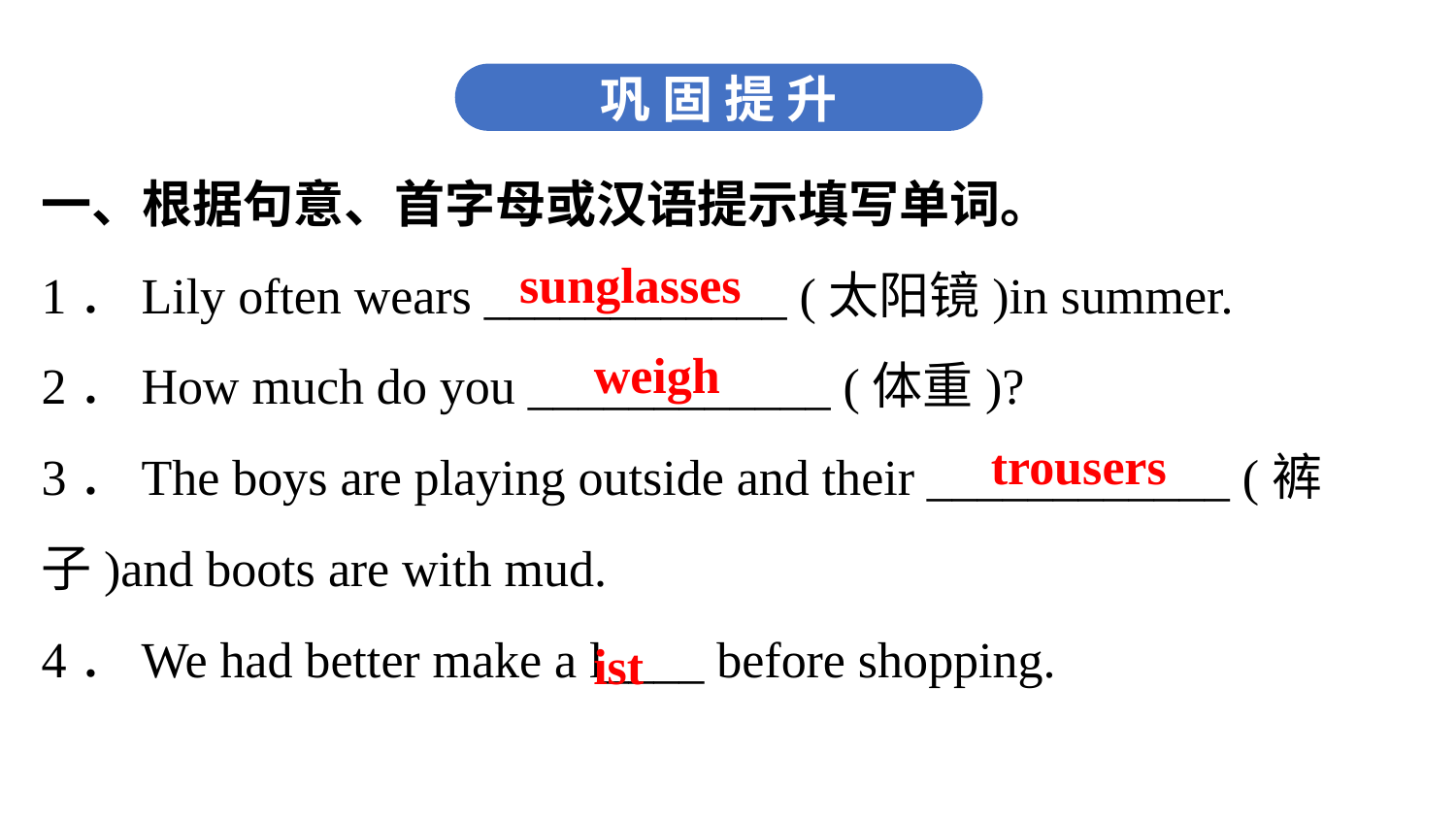

巩 固 提 升
一、根据句意、首字母或汉语提示填写单词。
1．Lily often wears ____________ (太阳镜)in summer.
2．How much do you ____________ (体重)?
3．The boys are playing outside and their ____________ (裤子)and boots are with mud.
4．We had better make a l____ before shopping.
sunglasses
weigh
trousers
ist